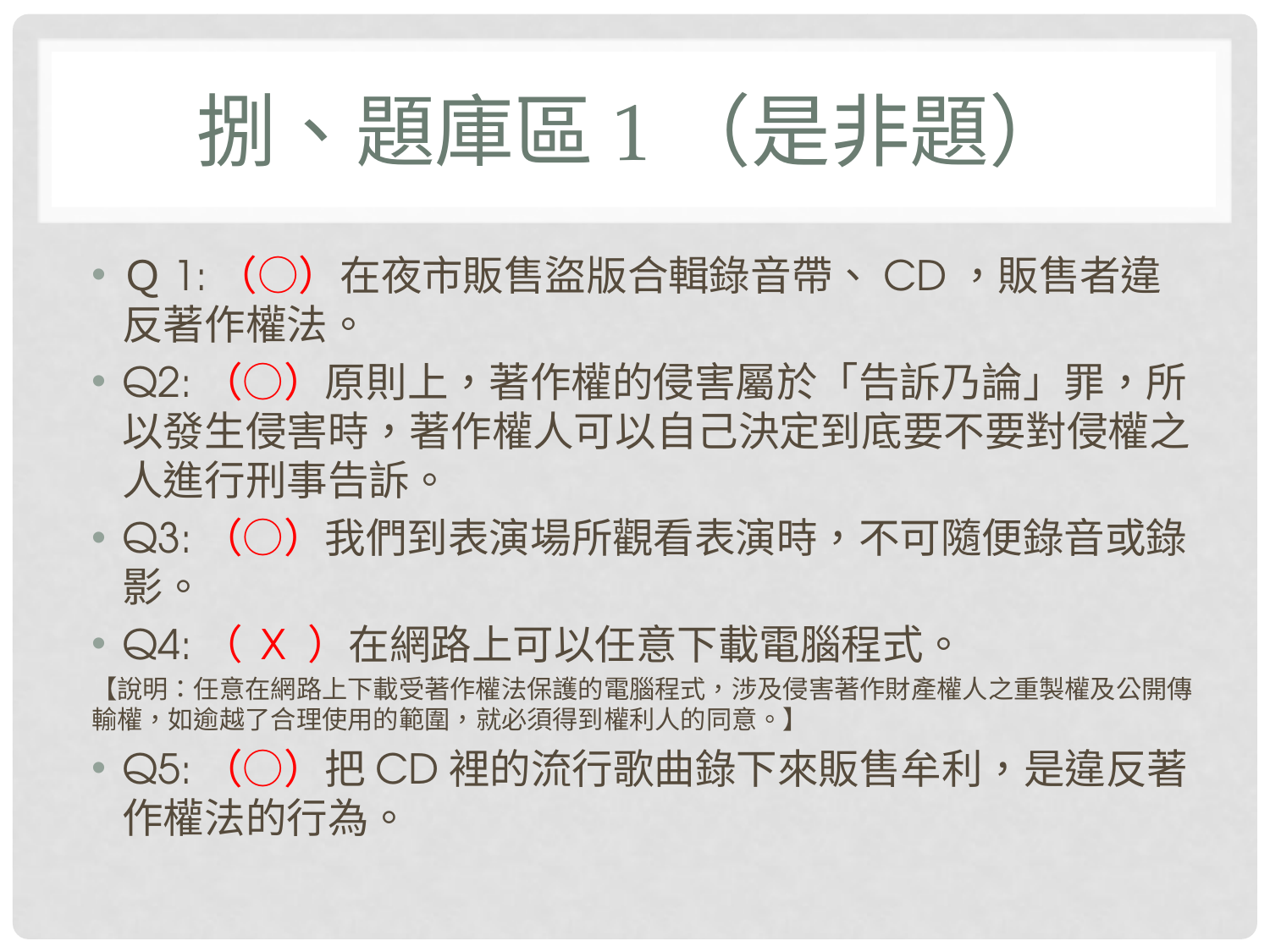

# 捌、題庫區1（是非題）
Ｑ1:（○）在夜市販售盜版合輯錄音帶、CD，販售者違反著作權法。
Q2:（○）原則上，著作權的侵害屬於「告訴乃論」罪，所以發生侵害時，著作權人可以自己決定到底要不要對侵權之人進行刑事告訴。
Q3:（○）我們到表演場所觀看表演時，不可隨便錄音或錄影。
Q4:（ X ）在網路上可以任意下載電腦程式。
【說明：任意在網路上下載受著作權法保護的電腦程式，涉及侵害著作財產權人之重製權及公開傳輸權，如逾越了合理使用的範圍，就必須得到權利人的同意。】
Q5:（○）把CD裡的流行歌曲錄下來販售牟利，是違反著作權法的行為。